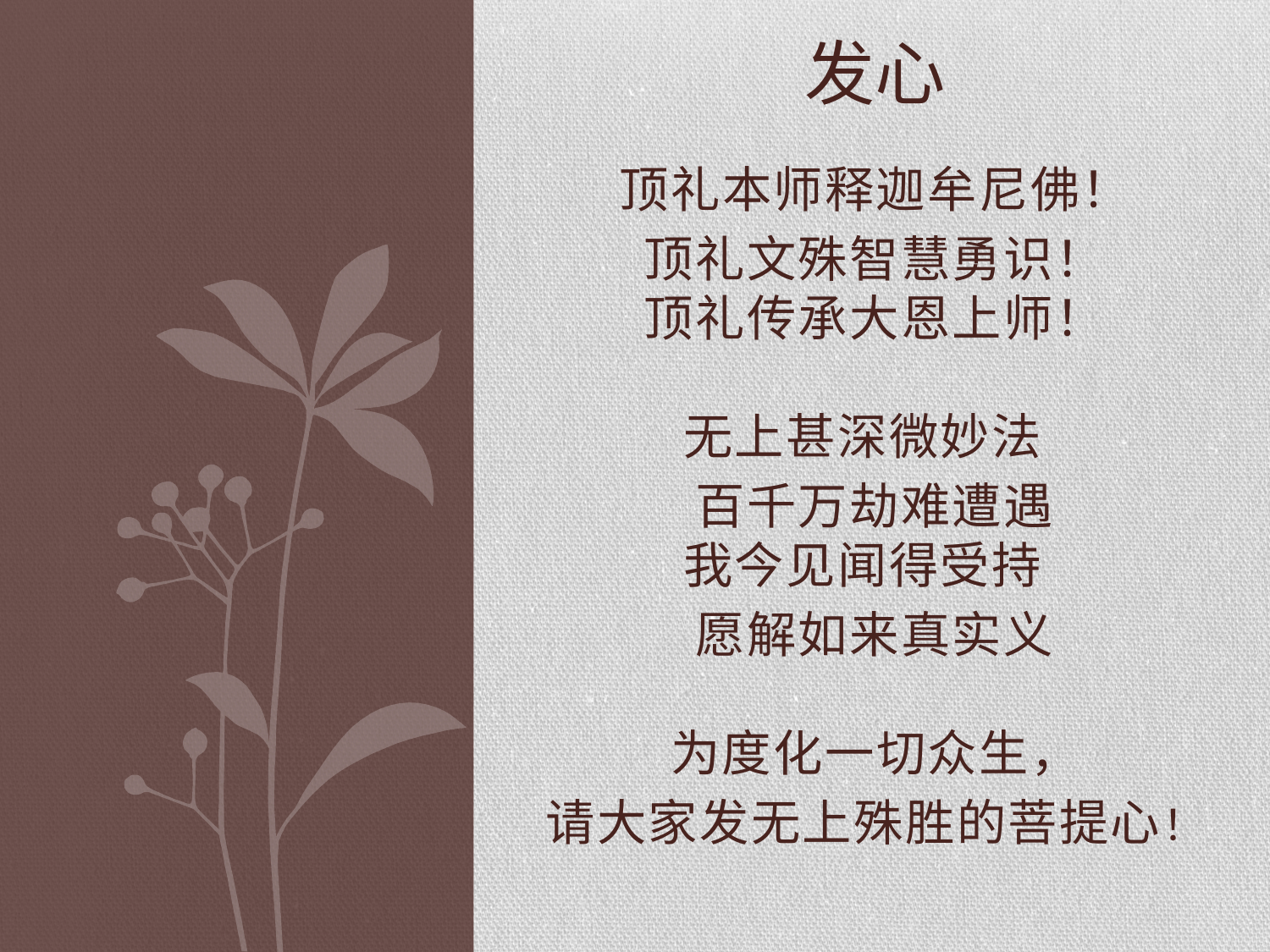

# 发心
顶礼本师释迦牟尼佛！
顶礼文殊智慧勇识！
顶礼传承大恩上师！
无上甚深微妙法
百千万劫难遭遇
我今见闻得受持
愿解如来真实义
为度化一切众生，
请大家发无上殊胜的菩提心！